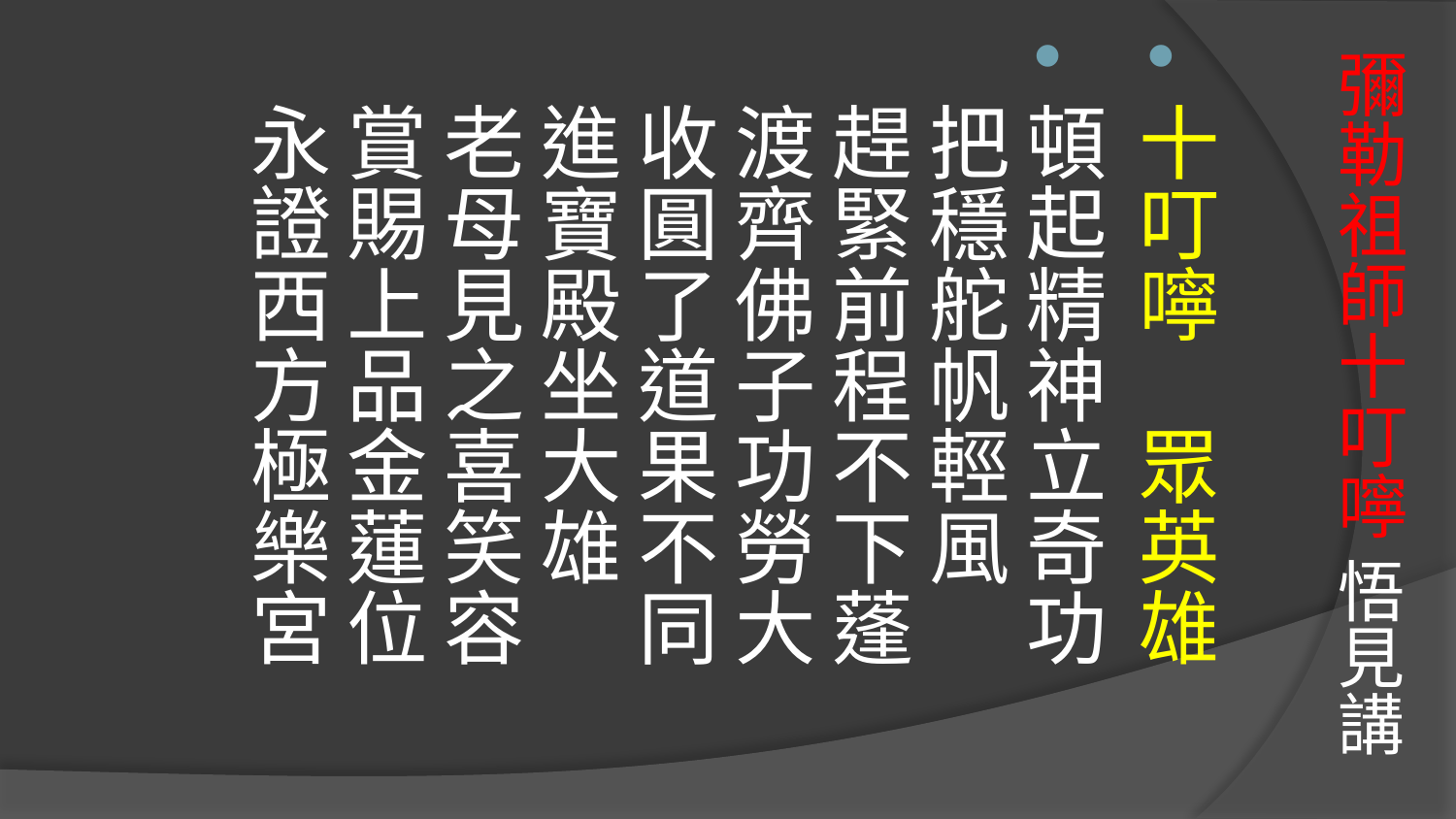

# 彌勒祖師十叮嚀 悟見講
十叮嚀　眾英雄
頓起精神立奇功　
把穩舵帆輕風　
趕緊前程不下蓬 
渡齊佛子功勞大　
收圓了道果不同　
進寶殿坐大雄
老母見之喜笑容　
賞賜上品金蓮位　
永證西方極樂宮